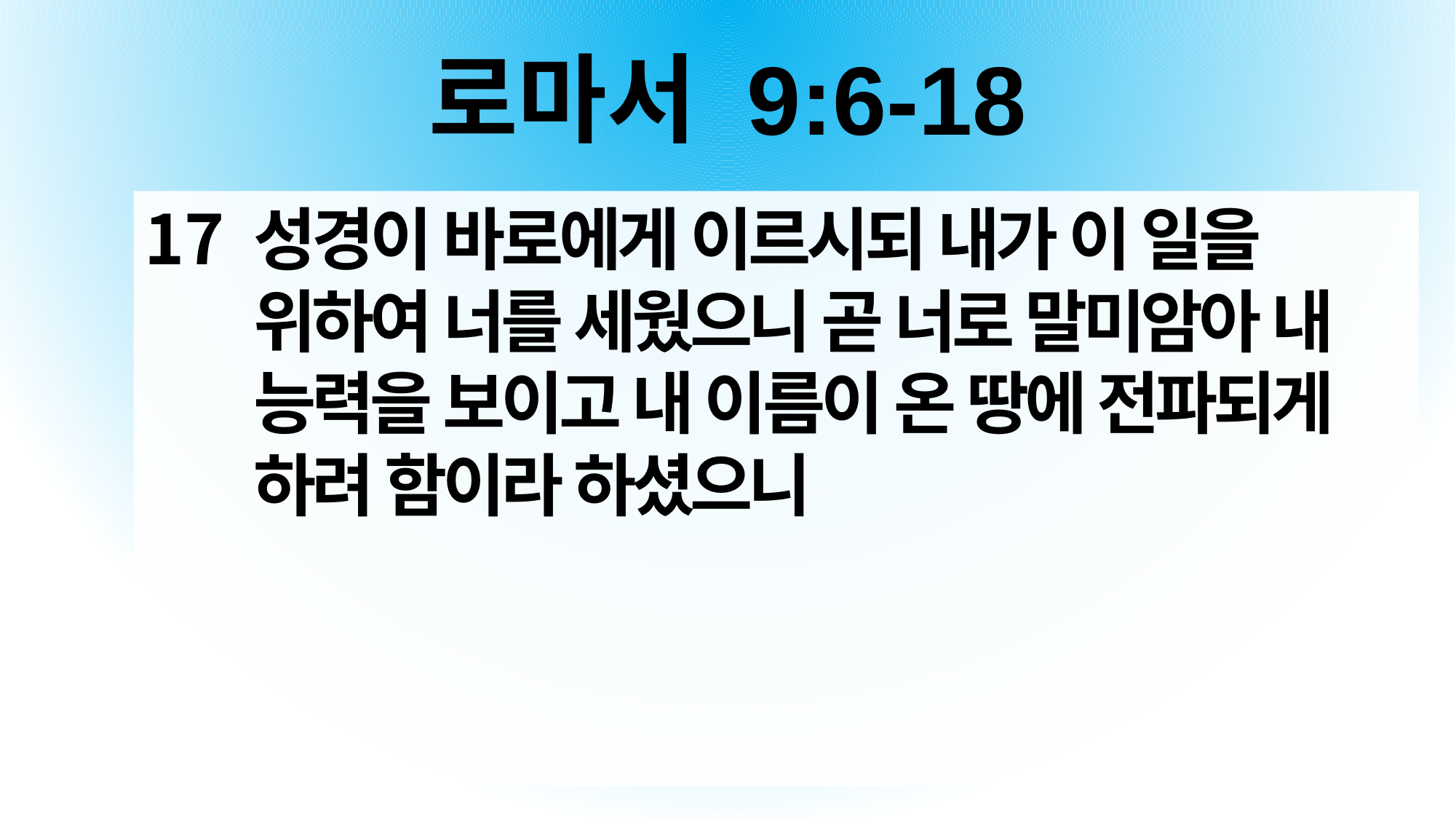

# 로마서 9:6-18
성경이 바로에게 이르시되 내가 이 일을 위하여 너를 세웠으니 곧 너로 말미암아 내 능력을 보이고 내 이름이 온 땅에 전파되게 하려 함이라 하셨으니